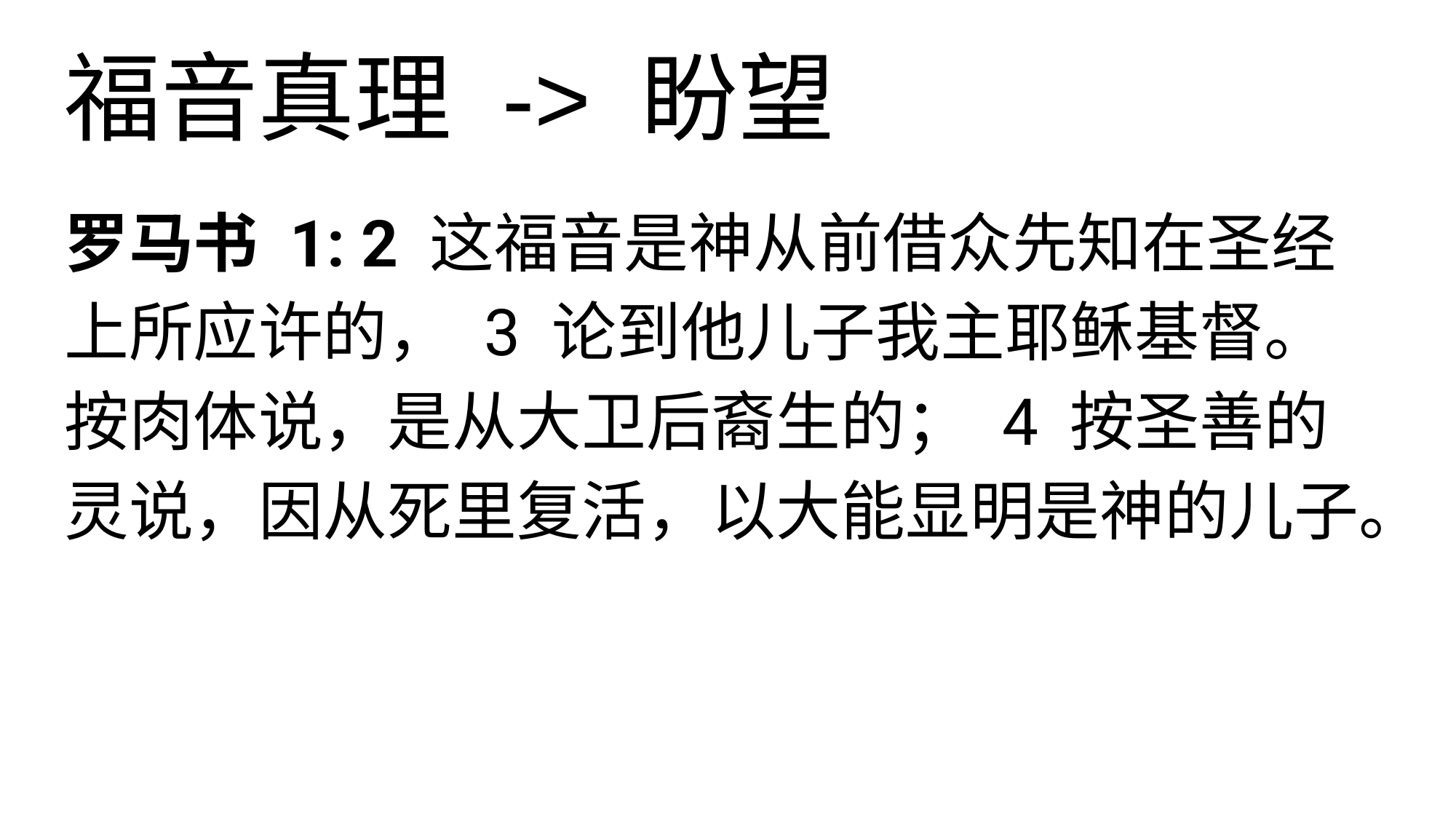

# 福音真理 -> 盼望
罗马书 1: 2 这福音是神从前借众先知在圣经上所应许的， 3 论到他儿子我主耶稣基督。按肉体说，是从大卫后裔生的； 4 按圣善的灵说，因从死里复活，以大能显明是神的儿子。